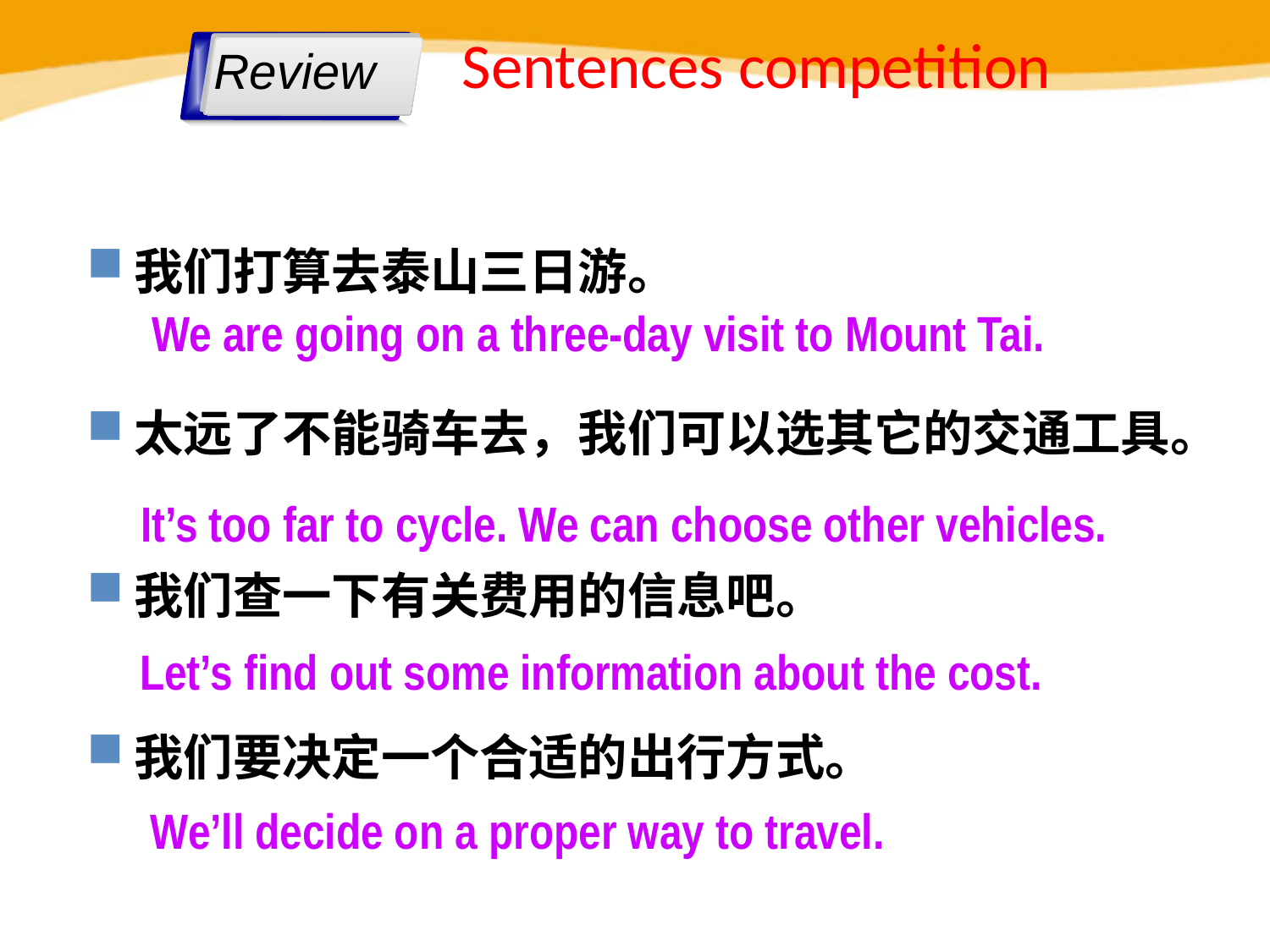

Sentences competition

Review
我们打算去泰山三日游。

太远了不能骑车去，我们可以选其它的交通工具。

我们查一下有关费用的信息吧。

我们要决定一个合适的出行方式。
We are going on a three-day visit to Mount Tai.
It’s too far to cycle. We can choose other vehicles.
Let’s find out some information about the cost.
We’ll decide on a proper way to travel.